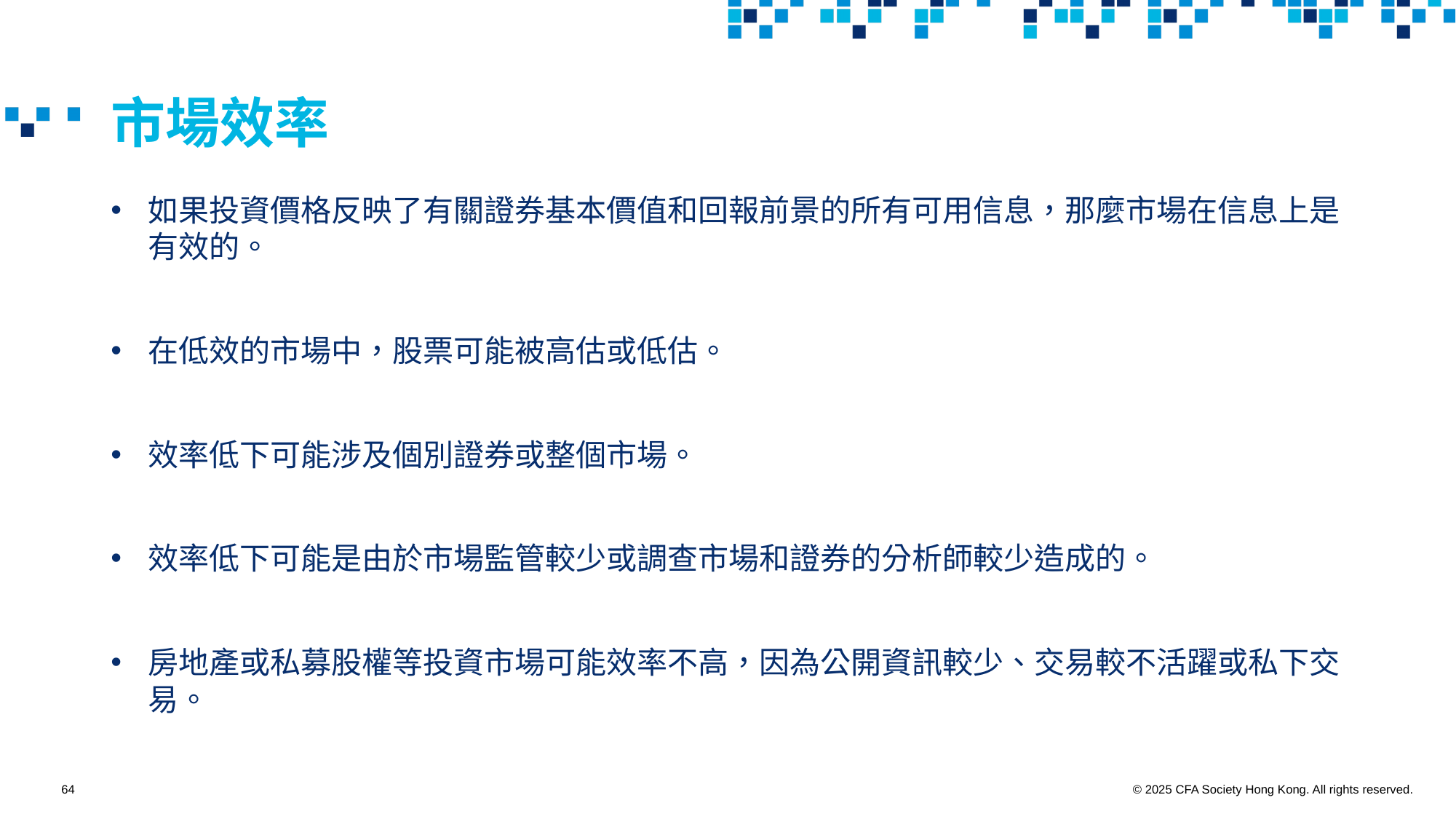

# 市場效率
如果投資價格反映了有關證券基本價值和回報前景的所有可用信息，那麼市場在信息上是有效的。

在低效的市場中，股票可能被高估或低估。

效率低下可能涉及個別證券或整個市場。

效率低下可能是由於市場監管較少或調查市場和證券的分析師較少造成的。

房地產或私募股權等投資市場可能效率不高，因為公開資訊較少、交易較不活躍或私下交易。
64
© 2025 CFA Society Hong Kong. All rights reserved.